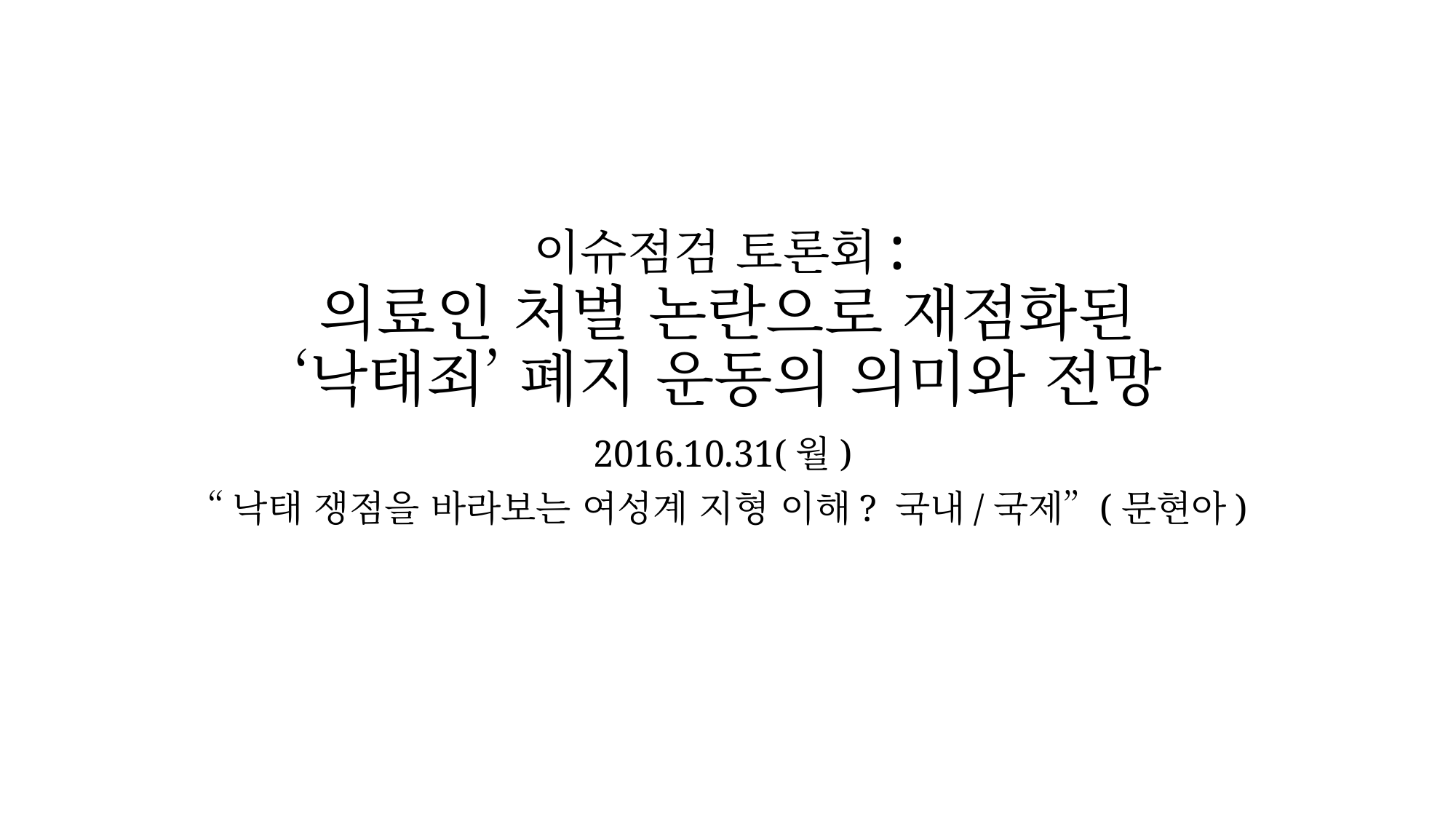

# 이슈점검 토론회: 의료인 처벌 논란으로 재점화된 ‘낙태죄’ 폐지 운동의 의미와 전망
2016.10.31(월)
“낙태 쟁점을 바라보는 여성계 지형 이해? 국내/국제” (문현아)